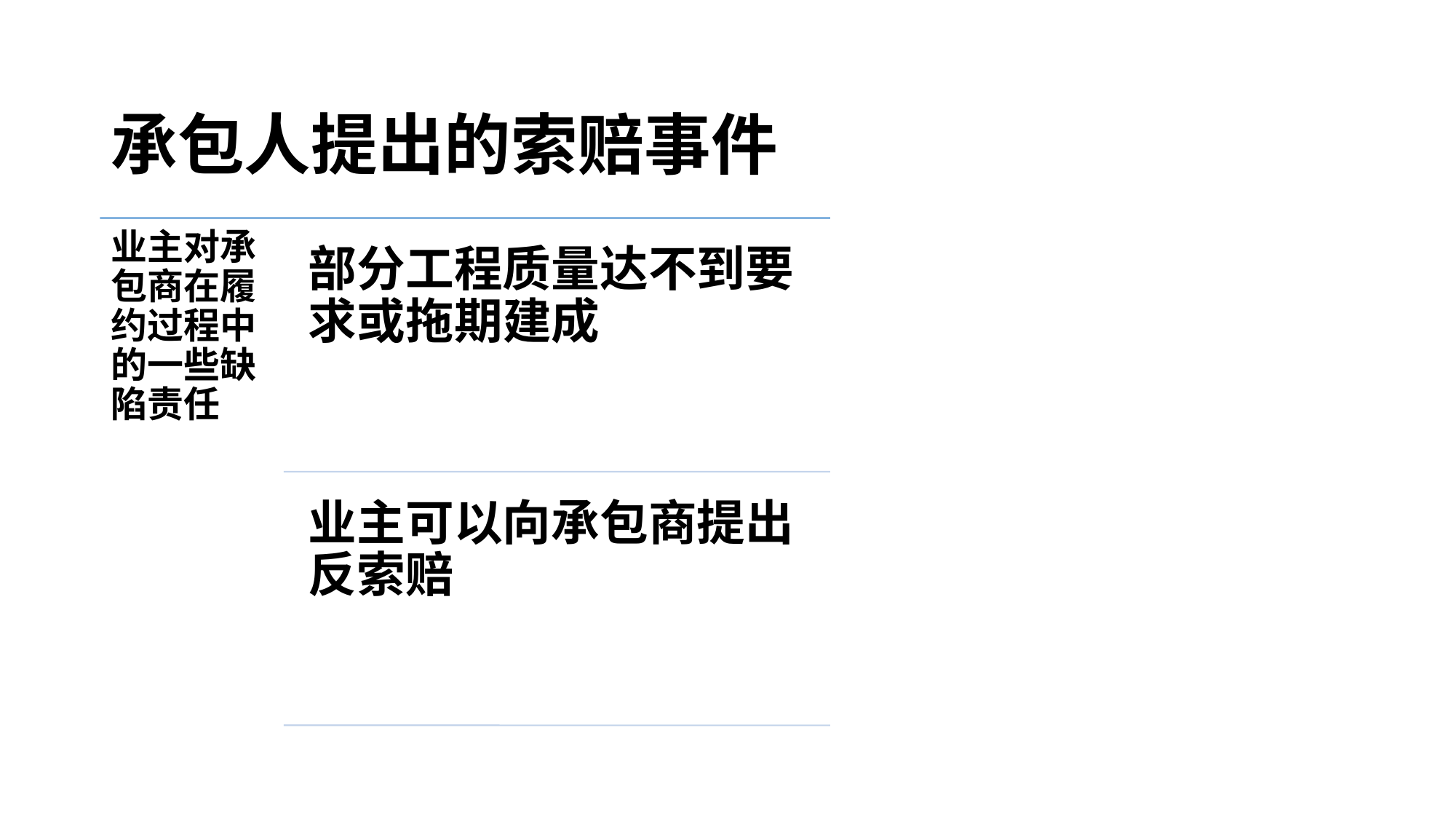

# 承包人提出的索赔事件
业主对承包商在履约过程中的一些缺陷责任
部分工程质量达不到要求或拖期建成
业主可以向承包商提出反索赔